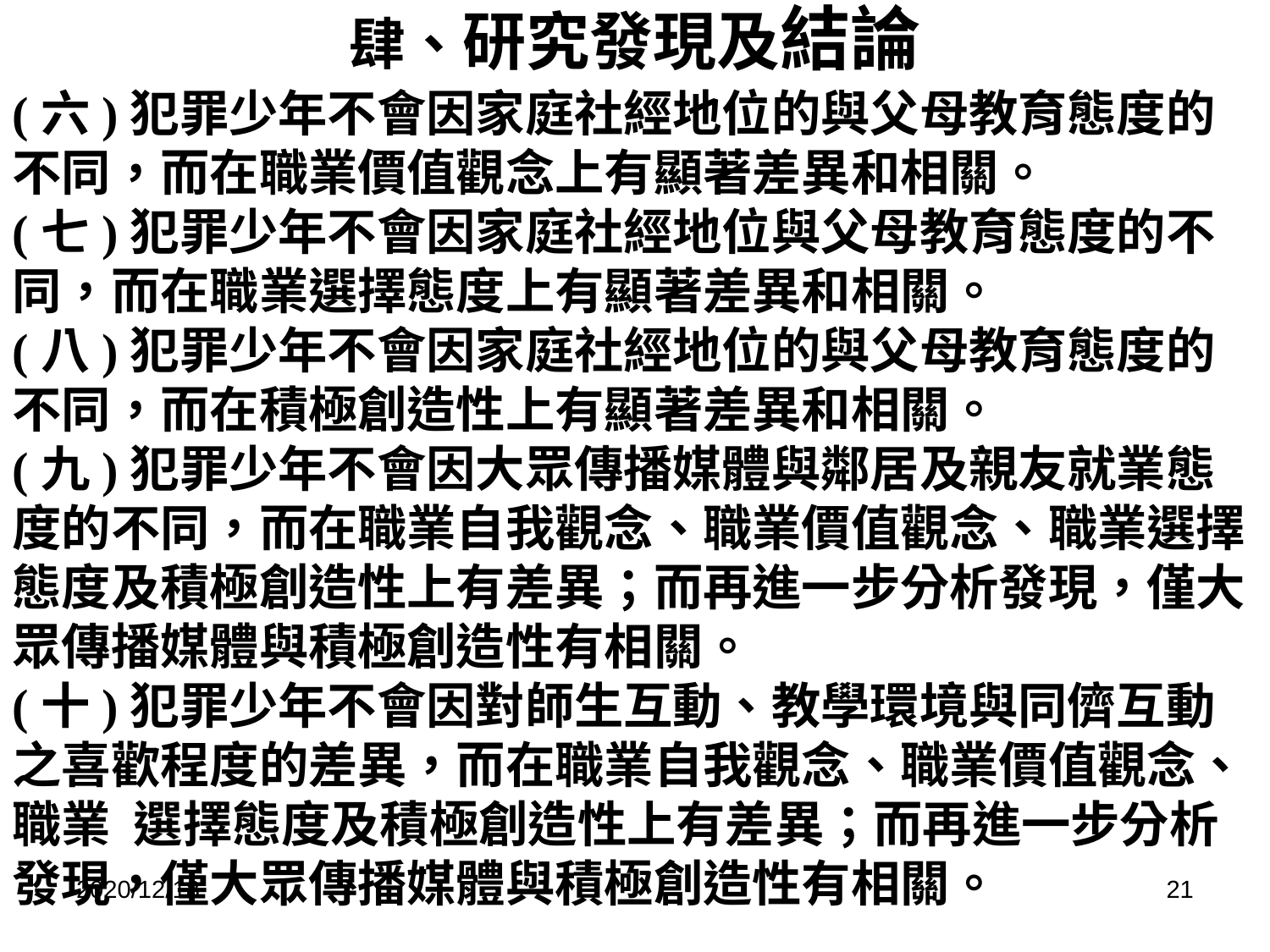

# 肆、研究發現及結論
(六)犯罪少年不會因家庭社經地位的與父母教育態度的不同，而在職業價值觀念上有顯著差異和相關。
(七)犯罪少年不會因家庭社經地位與父母教育態度的不同，而在職業選擇態度上有顯著差異和相關。
(八)犯罪少年不會因家庭社經地位的與父母教育態度的不同，而在積極創造性上有顯著差異和相關。
(九)犯罪少年不會因大眾傳播媒體與鄰居及親友就業態度的不同，而在職業自我觀念、職業價值觀念、職業選擇態度及積極創造性上有差異；而再進一步分析發現，僅大眾傳播媒體與積極創造性有相關。
(十)犯罪少年不會因對師生互動、教學環境與同儕互動之喜歡程度的差異，而在職業自我觀念、職業價值觀念、職業  選擇態度及積極創造性上有差異；而再進一步分析發現，僅大眾傳播媒體與積極創造性有相關。
2020/12/18
21